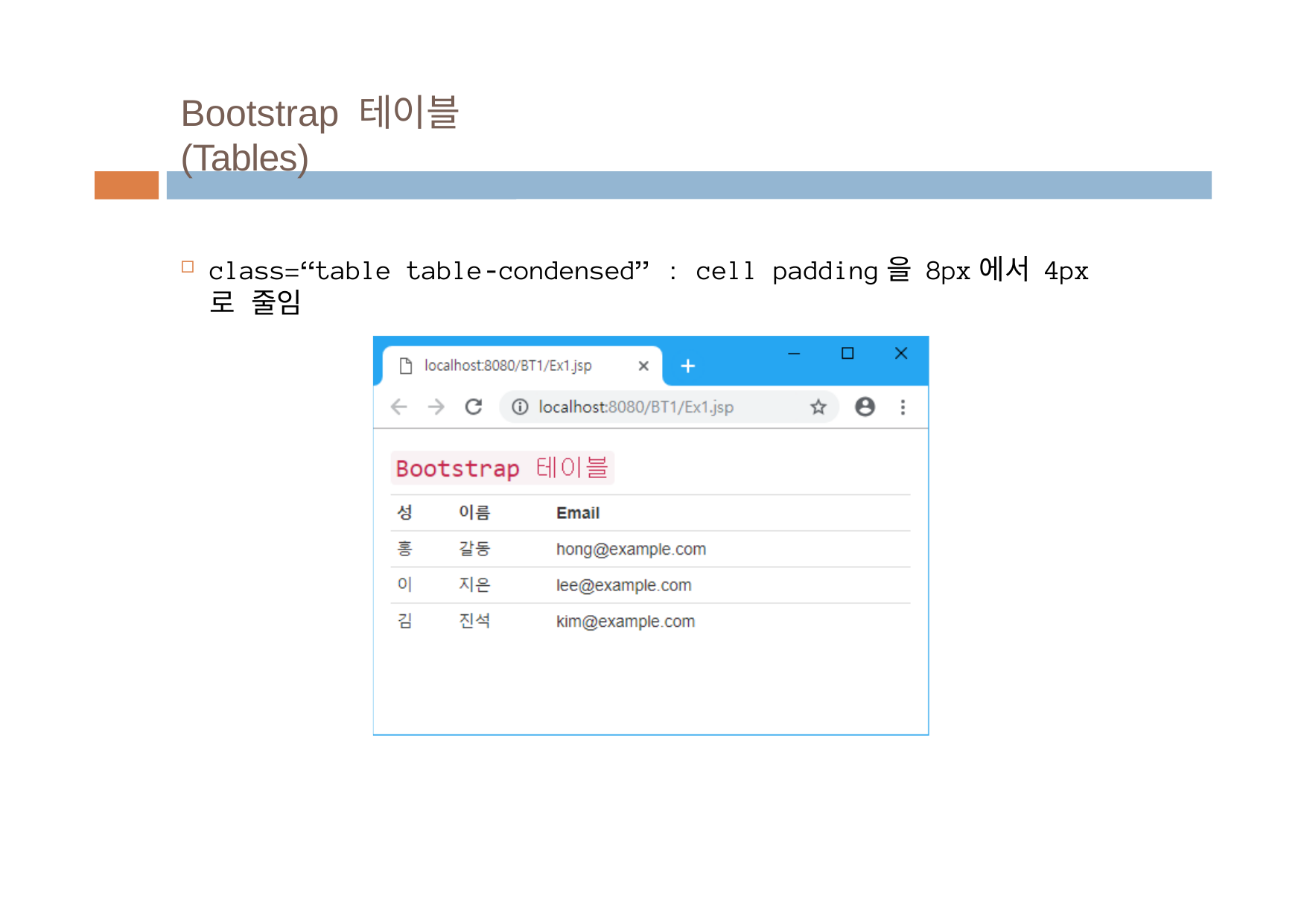

# Bootstrap 테이블(Tables)
class=“table table‐condensed” : cell padding을 8px에서 4px로  줄임